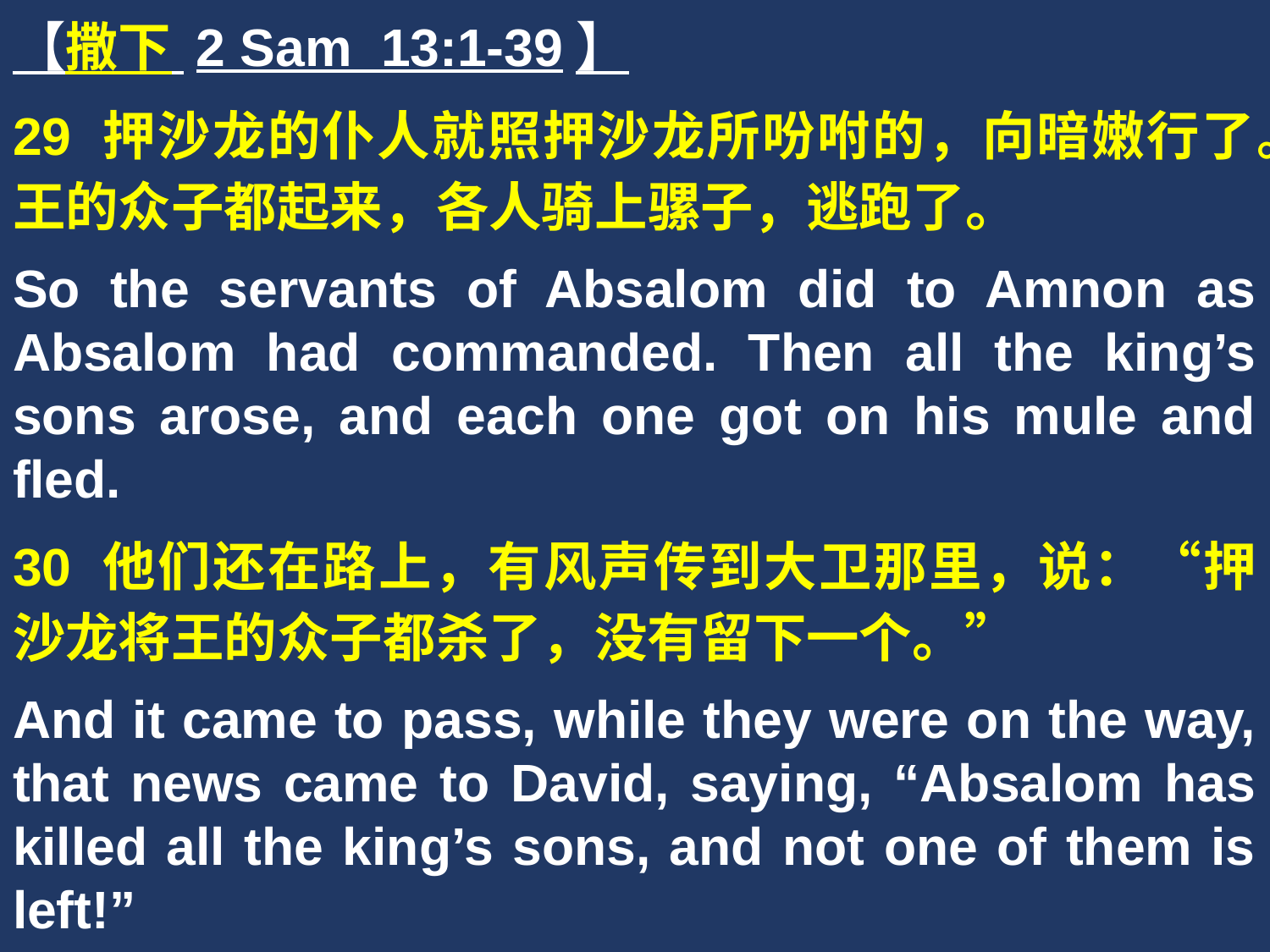

【撒下 2 Sam  13:1-39】
29 押沙龙的仆人就照押沙龙所吩咐的，向暗嫩行了。王的众子都起来，各人骑上骡子，逃跑了。
So the servants of Absalom did to Amnon as Absalom had commanded. Then all the king’s sons arose, and each one got on his mule and fled.
30 他们还在路上，有风声传到大卫那里，说：“押沙龙将王的众子都杀了，没有留下一个。”
And it came to pass, while they were on the way, that news came to David, saying, “Absalom has killed all the king’s sons, and not one of them is left!”